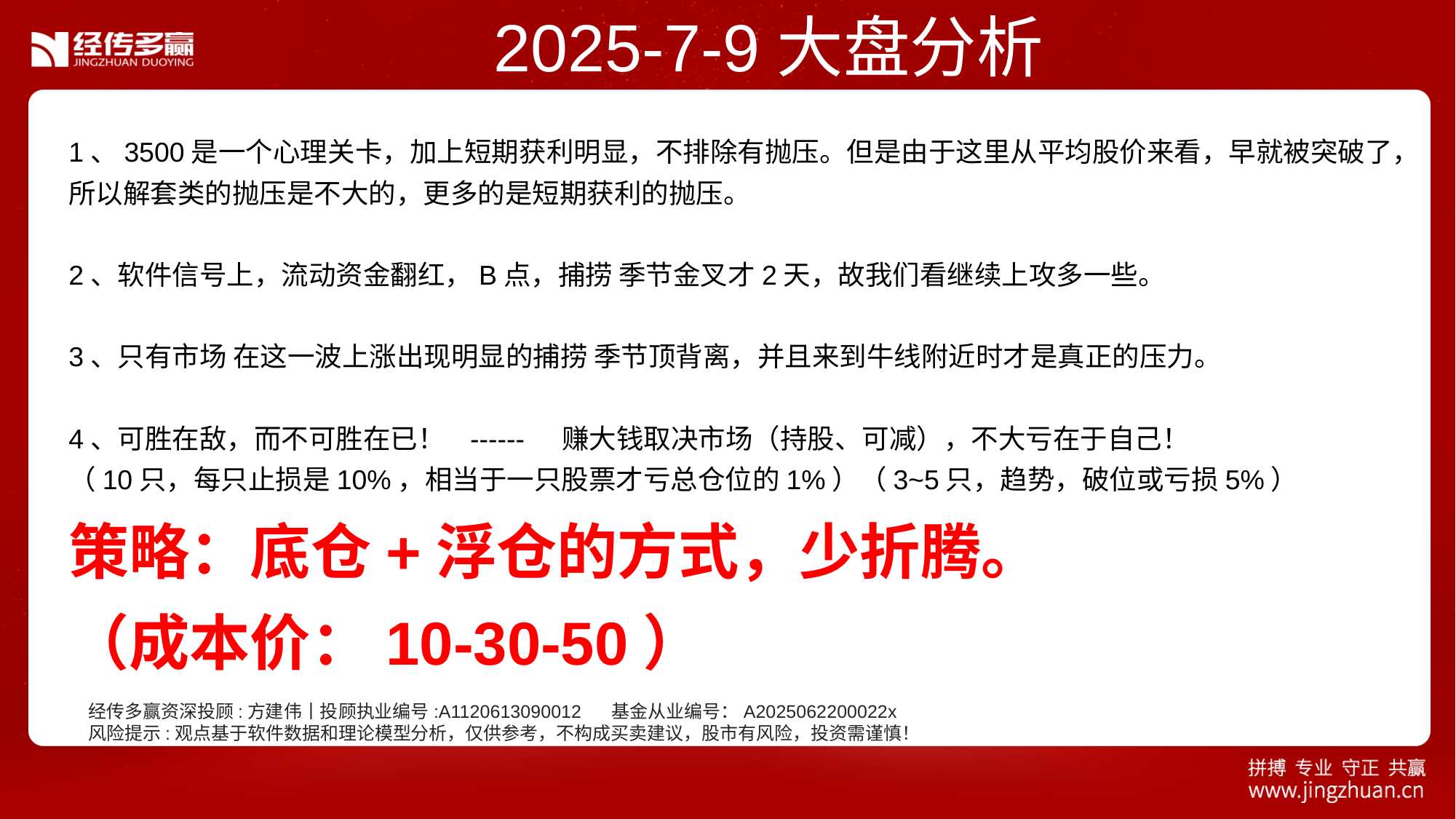

2025-7-9大盘分析
1、3500是一个心理关卡，加上短期获利明显，不排除有抛压。但是由于这里从平均股价来看，早就被突破了，所以解套类的抛压是不大的，更多的是短期获利的抛压。

2、软件信号上，流动资金翻红，B点，捕捞 季节金叉才2天，故我们看继续上攻多一些。

3、只有市场 在这一波上涨出现明显的捕捞 季节顶背离，并且来到牛线附近时才是真正的压力。

4、可胜在敌，而不可胜在已！   ------    赚大钱取决市场（持股、可减），不大亏在于自己！
（10只，每只止损是10%，相当于一只股票才亏总仓位的1%）（3~5只，趋势，破位或亏损5%）
策略：底仓+浮仓的方式，少折腾。
（成本价：10-30-50）